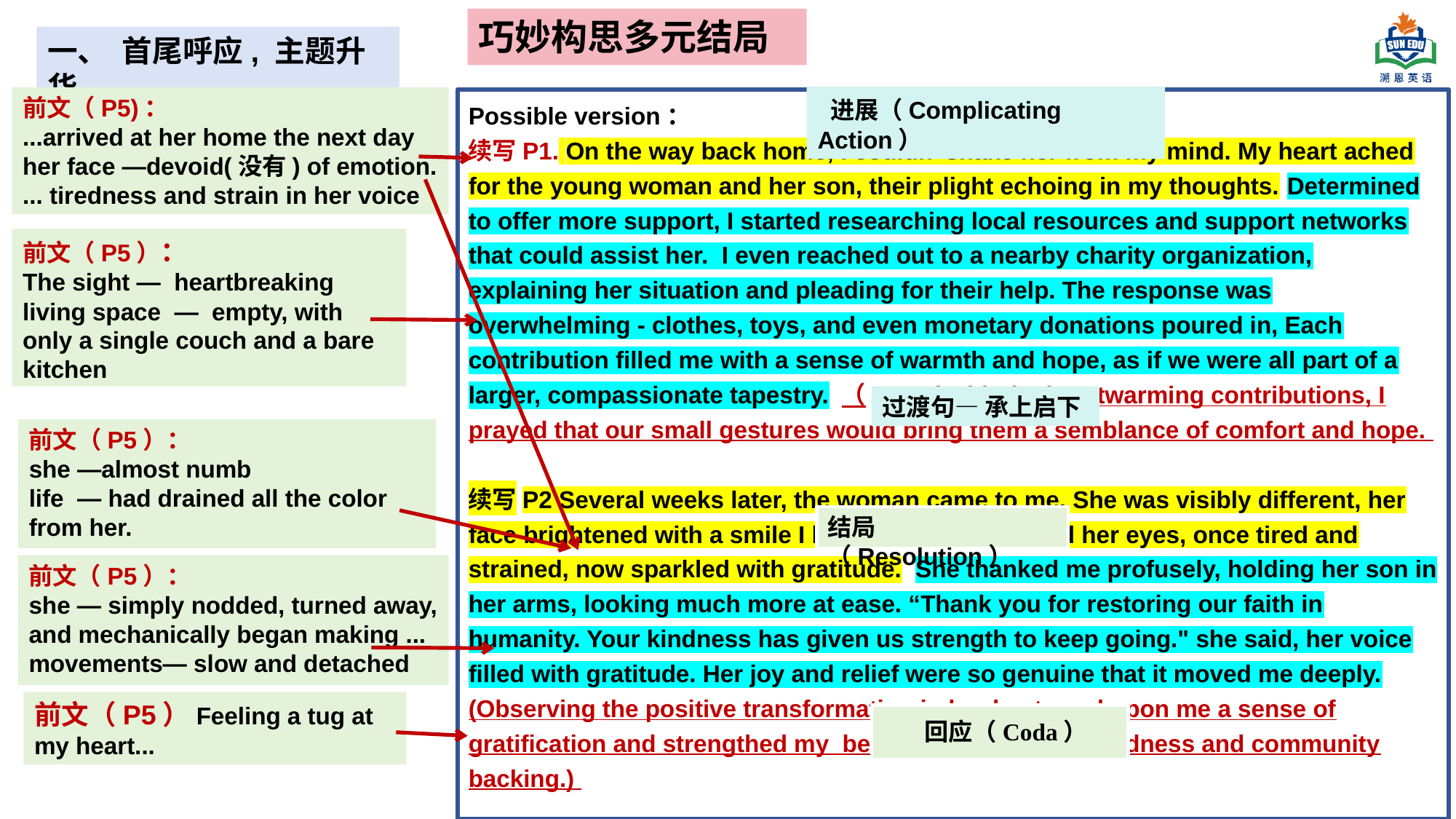

巧妙构思多元结局
一、  首尾呼应, 主题升华
 进展（Complicating Action）
前文（P5)：
...arrived at her home the next day
her face —devoid(没有) of emotion.
... tiredness and strain in her voice
Possible version：
续写P1. On the way back home, I couldn' shake her from my mind. My heart ached for the young woman and her son, their plight echoing in my thoughts. Determined to offer more support, I started researching local resources and support networks that could assist her.  I even reached out to a nearby charity organization, explaining her situation and pleading for their help. The response was overwhelming - clothes, toys, and even monetary donations poured in, Each contribution filled me with a sense of warmth and hope, as if we were all part of a larger, compassionate tapestry. （Faced with the heartwarming contributions, I prayed that our small gestures would bring them a semblance of comfort and hope.

续写P2 Several weeks later, the woman came to me. She was visibly different, her face brightened with a smile I hadn't seen before and her eyes, once tired and strained, now sparkled with gratitude.  She thanked me profusely, holding her son in her arms, looking much more at ease. “Thank you for restoring our faith in humanity. Your kindness has given us strength to keep going." she said, her voice filled with gratitude. Her joy and relief were so genuine that it moved me deeply. (Observing the positive transformation in her bestowed upon me a sense of gratification and strengthed my  belief in the power of kindness and community backing.)
前文（P5）：
The sight —  heartbreaking
living space  —  empty, with only a single couch and a bare kitchen

过渡句— 承上启下
前文（P5）：
she —almost numb
life  — had drained all the color from her.

结局（Resolution）

前文（P5）：
she — simply nodded, turned away, and mechanically began making ...
movements— slow and detached

前文（P5）Feeling a tug at my heart...
     回应（Coda）